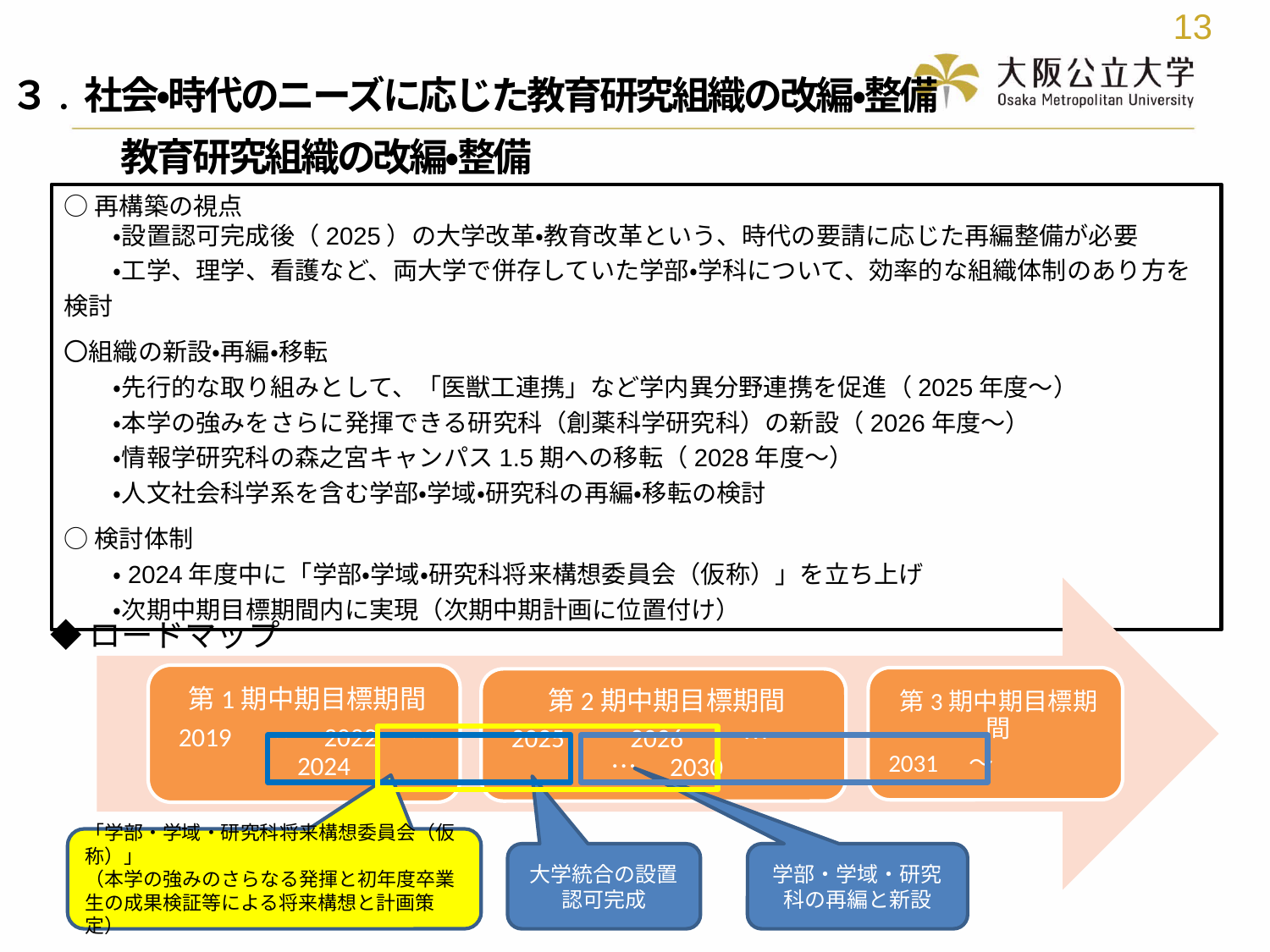

13
# ３. 社会・時代のニーズに応じた教育研究組織の改編・整備
　　　　　教育研究組織の改編・整備
○再構築の視点
　　・設置認可完成後（2025）の大学改革・教育改革という、時代の要請に応じた再編整備が必要
　　・工学、理学、看護など、両大学で併存していた学部・学科について、効率的な組織体制のあり方を検討

〇組織の新設・再編・移転
　　・先行的な取り組みとして、「医獣工連携」など学内異分野連携を促進（2025年度～）
　　・本学の強みをさらに発揮できる研究科（創薬科学研究科）の新設（2026年度～）
　　・情報学研究科の森之宮キャンパス1.5期への移転（2028年度～）
　　・人文社会科学系を含む学部・学域・研究科の再編・移転の検討

○検討体制
　　・2024年度中に「学部・学域・研究科将来構想委員会（仮称）」を立ち上げ
　　・次期中期目標期間内に実現（次期中期計画に位置付け）
第1期中期目標期間
2019　…　2022　…　2024
第2期中期目標期間
2025　　2026　　…　　…　2030
第3期中期目標期間
2031　～

「学部・学域・研究科将来構想委員会（仮称）」
（本学の強みのさらなる発揮と初年度卒業生の成果検証等による将来構想と計画策定）
大学統合の設置認可完成
学部・学域・研究科の再編と新設
◆ロードマップ